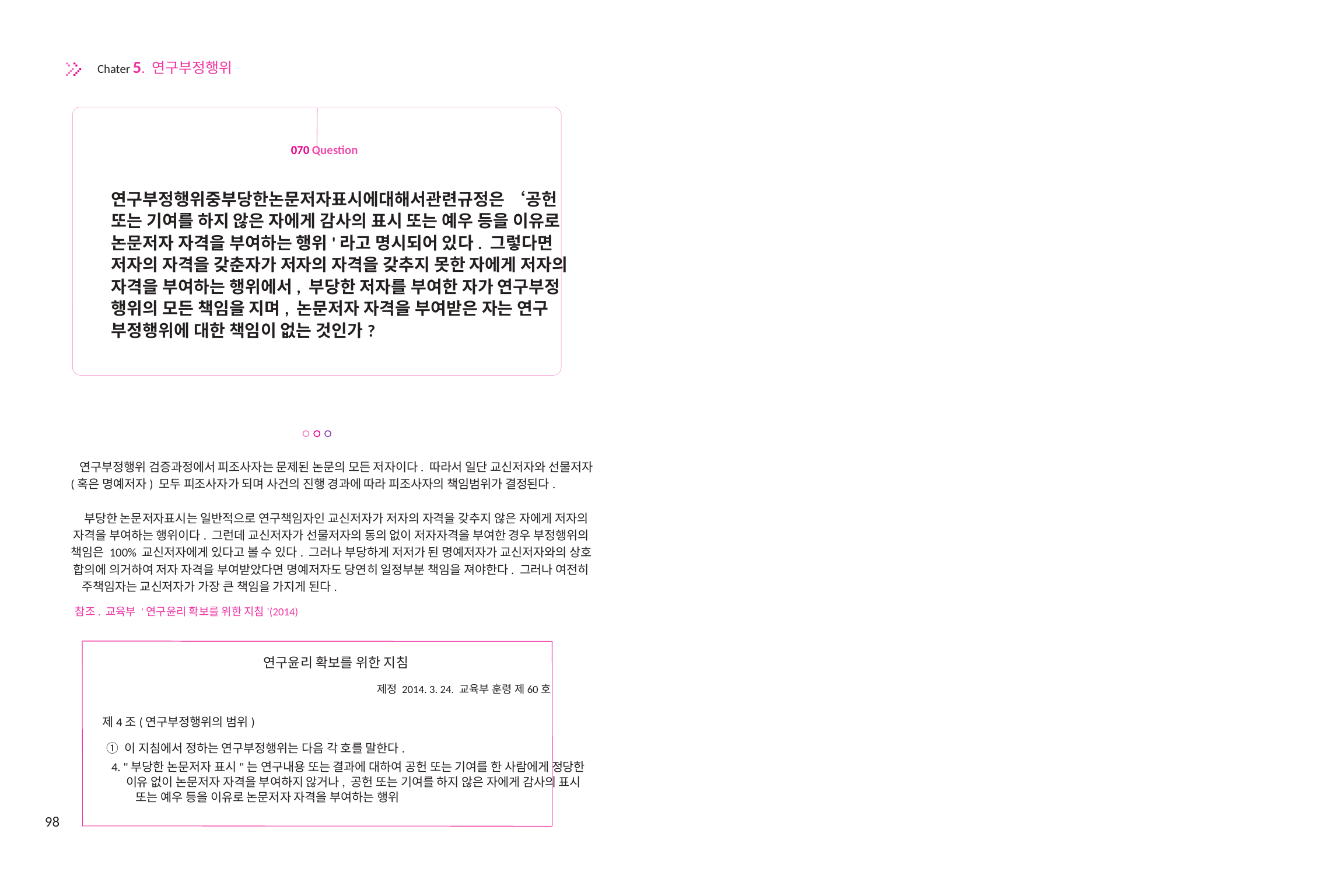

Chater 5. 연구부정행위

070 Question

연구부정행위중부당한논문저자표시에대해서관련규정은 ‘공헌
또는 기여를 하지 않은 자에게 감사의 표시 또는 예우 등을 이유로
논문저자 자격을 부여하는 행위'라고 명시되어 있다. 그렇다면
저자의 자격을 갖춘자가 저자의 자격을 갖추지 못한 자에게 저자의
자격을 부여하는 행위에서, 부당한 저자를 부여한 자가 연구부정
행위의 모든 책임을 지며, 논문저자 자격을 부여받은 자는 연구
부정행위에 대한 책임이 없는 것인가?

연구부정행위 검증과정에서 피조사자는 문제된 논문의 모든 저자이다. 따라서 일단 교신저자와 선물저자
(혹은 명예저자) 모두 피조사자가 되며 사건의 진행 경과에 따라 피조사자의 책임범위가 결정된다.
부당한 논문저자표시는 일반적으로 연구책임자인 교신저자가 저자의 자격을 갖추지 않은 자에게 저자의
자격을 부여하는 행위이다. 그런데 교신저자가 선물저자의 동의 없이 저자자격을 부여한 경우 부정행위의
책임은 100% 교신저자에게 있다고 볼 수 있다. 그러나 부당하게 저저가 된 명예저자가 교신저자와의 상호
합의에 의거하여 저자 자격을 부여받았다면 명예저자도 당연히 일정부분 책임을 져야한다. 그러나 여전히
주책임자는 교신저자가 가장 큰 책임을 가지게 된다.
참조. 교육부 '연구윤리 확보를 위한 지침'(2014)
연구윤리 확보를 위한 지침
제정 2014. 3. 24. 교육부 훈령 제60호
제4조(연구부정행위의 범위)
① 이 지침에서 정하는 연구부정행위는 다음 각 호를 말한다.
4. "부당한 논문저자 표시"는 연구내용 또는 결과에 대하여 공헌 또는 기여를 한 사람에게 정당한
이유 없이 논문저자 자격을 부여하지 않거나, 공헌 또는 기여를 하지 않은 자에게 감사의 표시
또는 예우 등을 이유로 논문저자 자격을 부여하는 행위
98